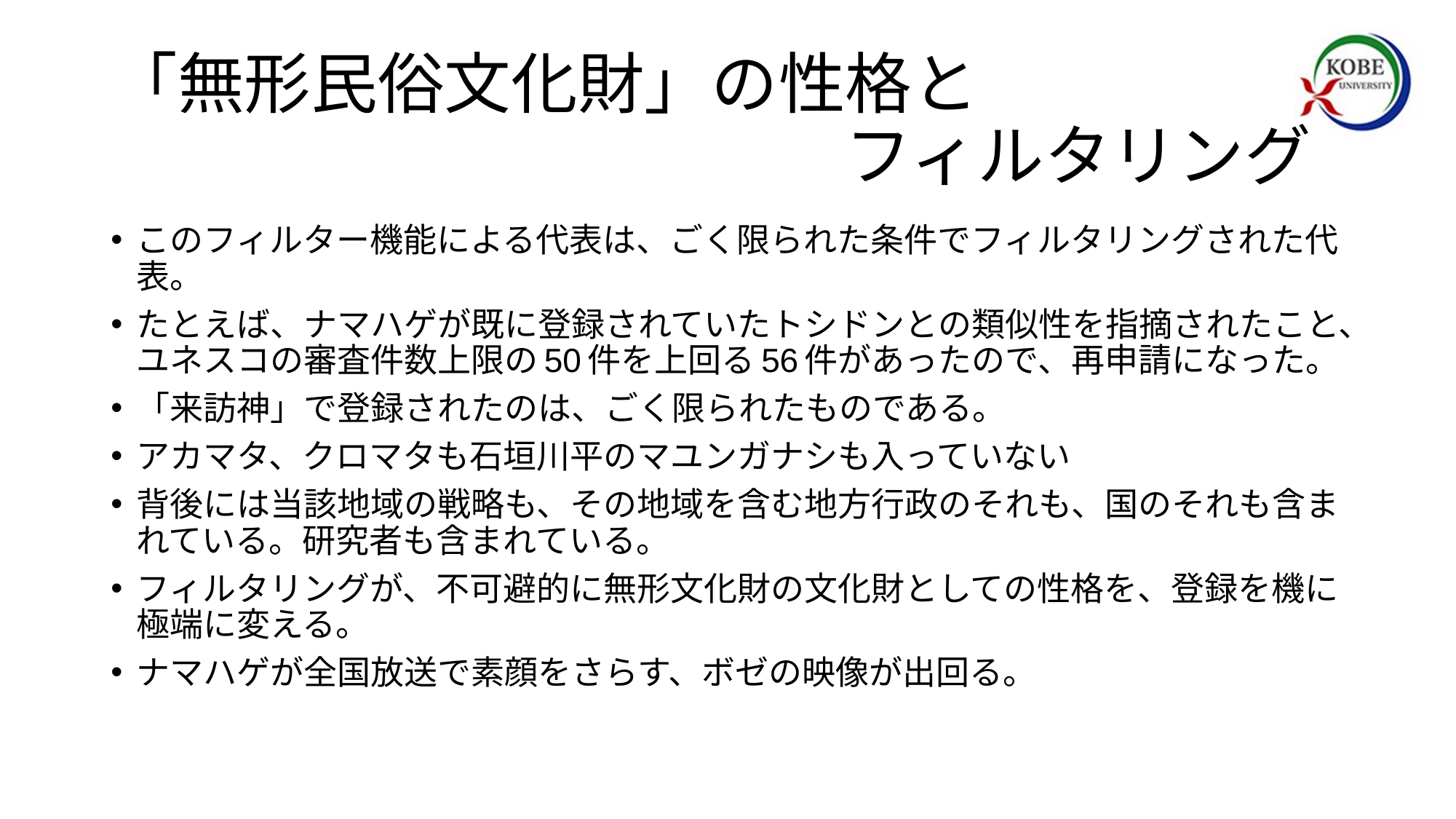

# 「無形民俗文化財」の性格と 　　　　　　　　　　　フィルタリング
このフィルター機能による代表は、ごく限られた条件でフィルタリングされた代表。
たとえば、ナマハゲが既に登録されていたトシドンとの類似性を指摘されたこと、ユネスコの審査件数上限の50件を上回る56件があったので、再申請になった。
「来訪神」で登録されたのは、ごく限られたものである。
アカマタ、クロマタも石垣川平のマユンガナシも入っていない
背後には当該地域の戦略も、その地域を含む地方行政のそれも、国のそれも含まれている。研究者も含まれている。
フィルタリングが、不可避的に無形文化財の文化財としての性格を、登録を機に極端に変える。
ナマハゲが全国放送で素顔をさらす、ボゼの映像が出回る。